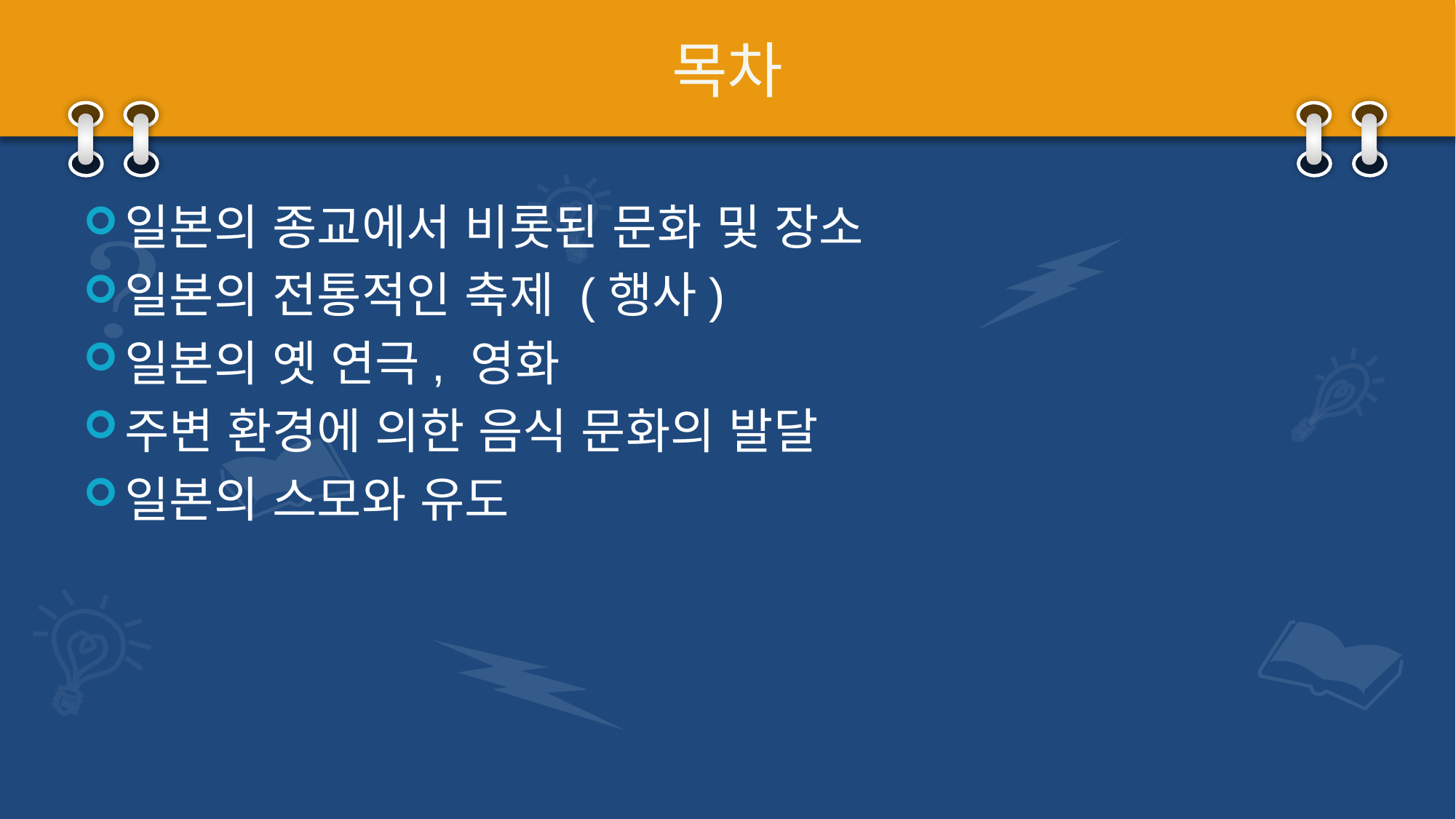

# 목차
일본의 종교에서 비롯된 문화 및 장소
일본의 전통적인 축제 (행사)
일본의 옛 연극, 영화
주변 환경에 의한 음식 문화의 발달
일본의 스모와 유도